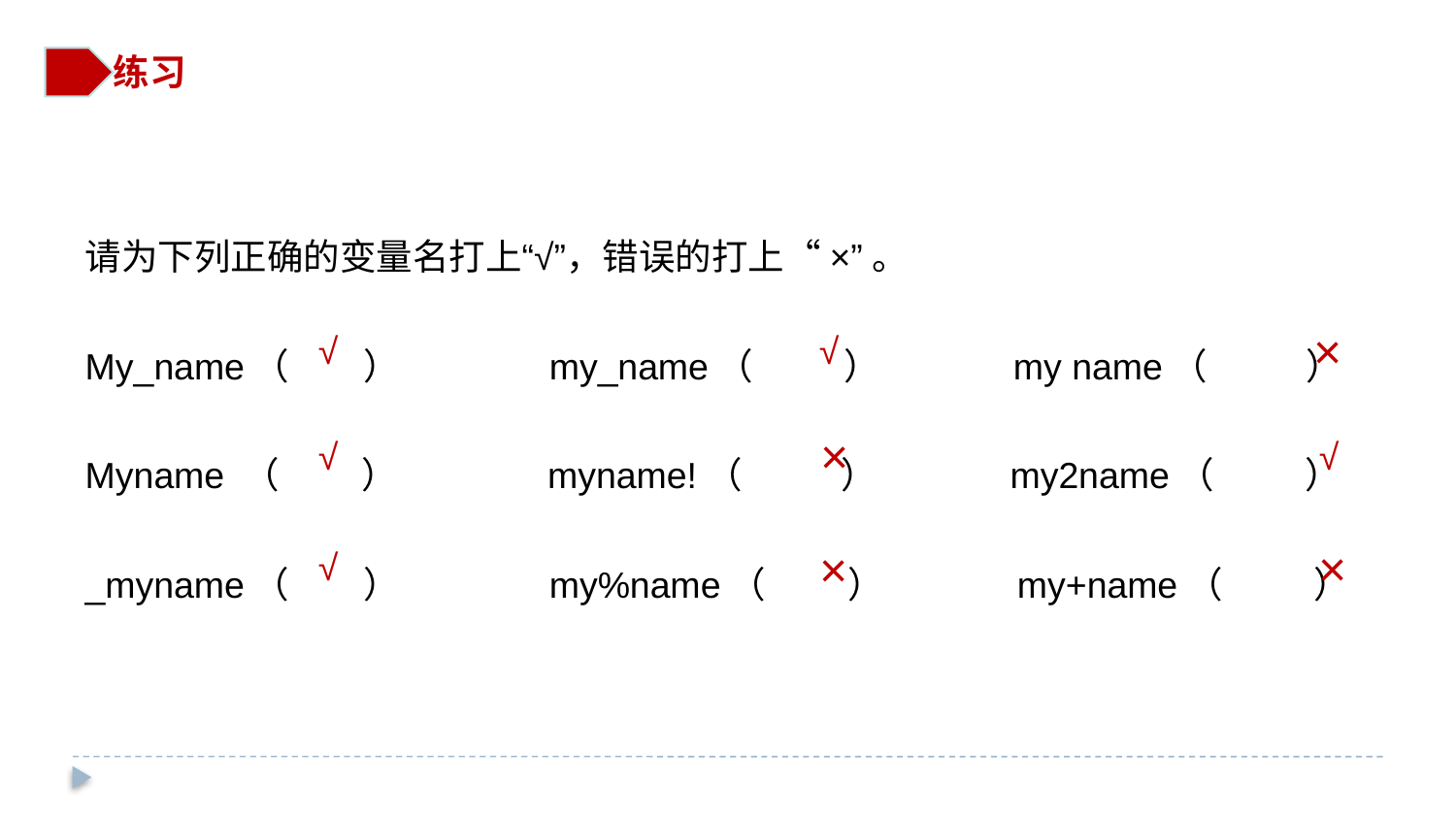

练习
请为下列正确的变量名打上“√”，错误的打上“×”。
My_name（         ）                 my_name（           ）               my name（            ）
Myname （          ）                 myname!（            ）               my2name（           ）
_myname（         ）                 my%name（          ）               my+name（           ）
×
√
√
×
√
√
×
×
√